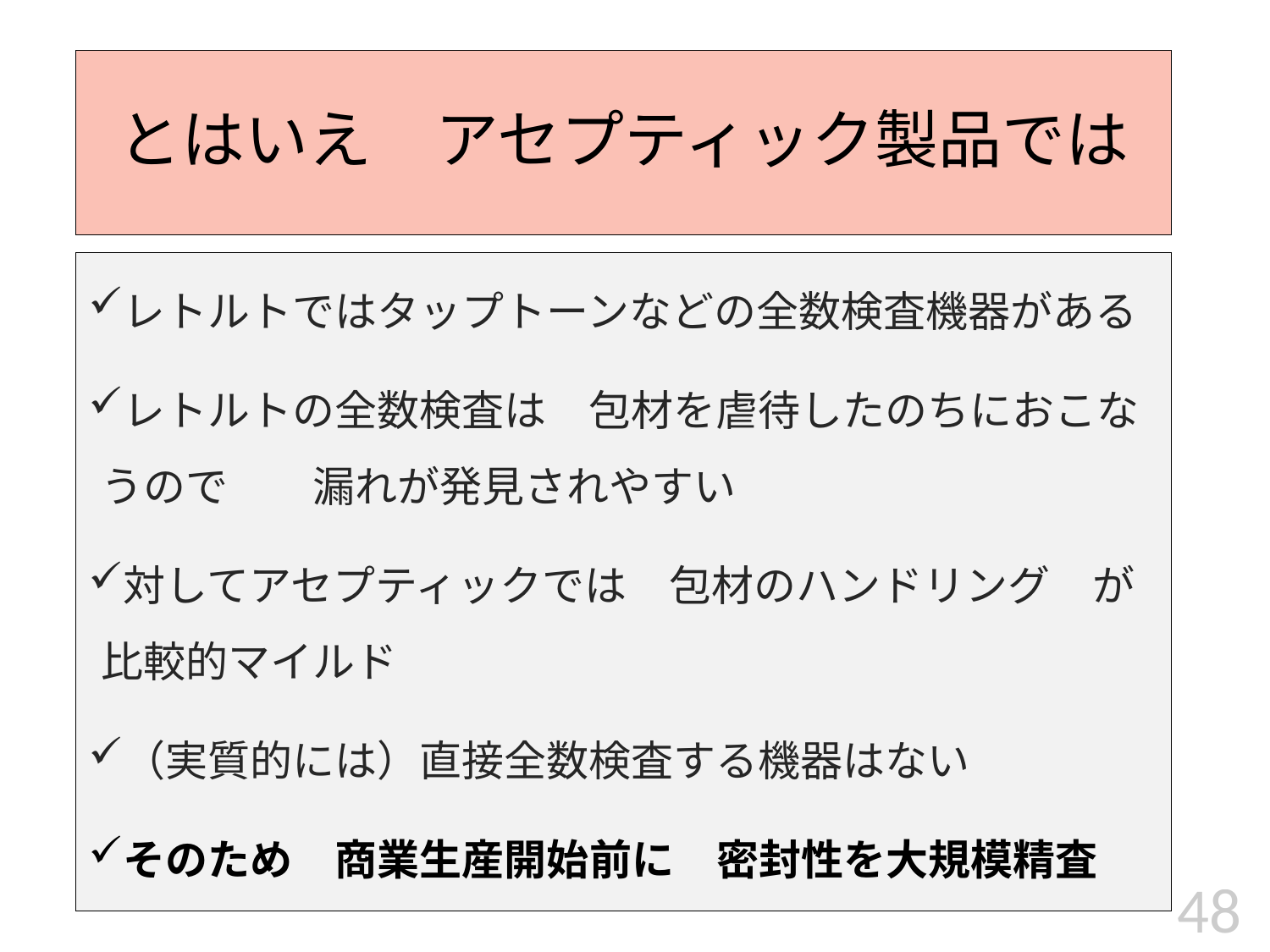

とはいえ　アセプティック製品では
レトルトではタップトーンなどの全数検査機器がある
レトルトの全数検査は　包材を虐待したのちにおこなうので　　漏れが発見されやすい
対してアセプティックでは　包材のハンドリング　が比較的マイルド
（実質的には）直接全数検査する機器はない
そのため　商業生産開始前に　密封性を大規模精査

48